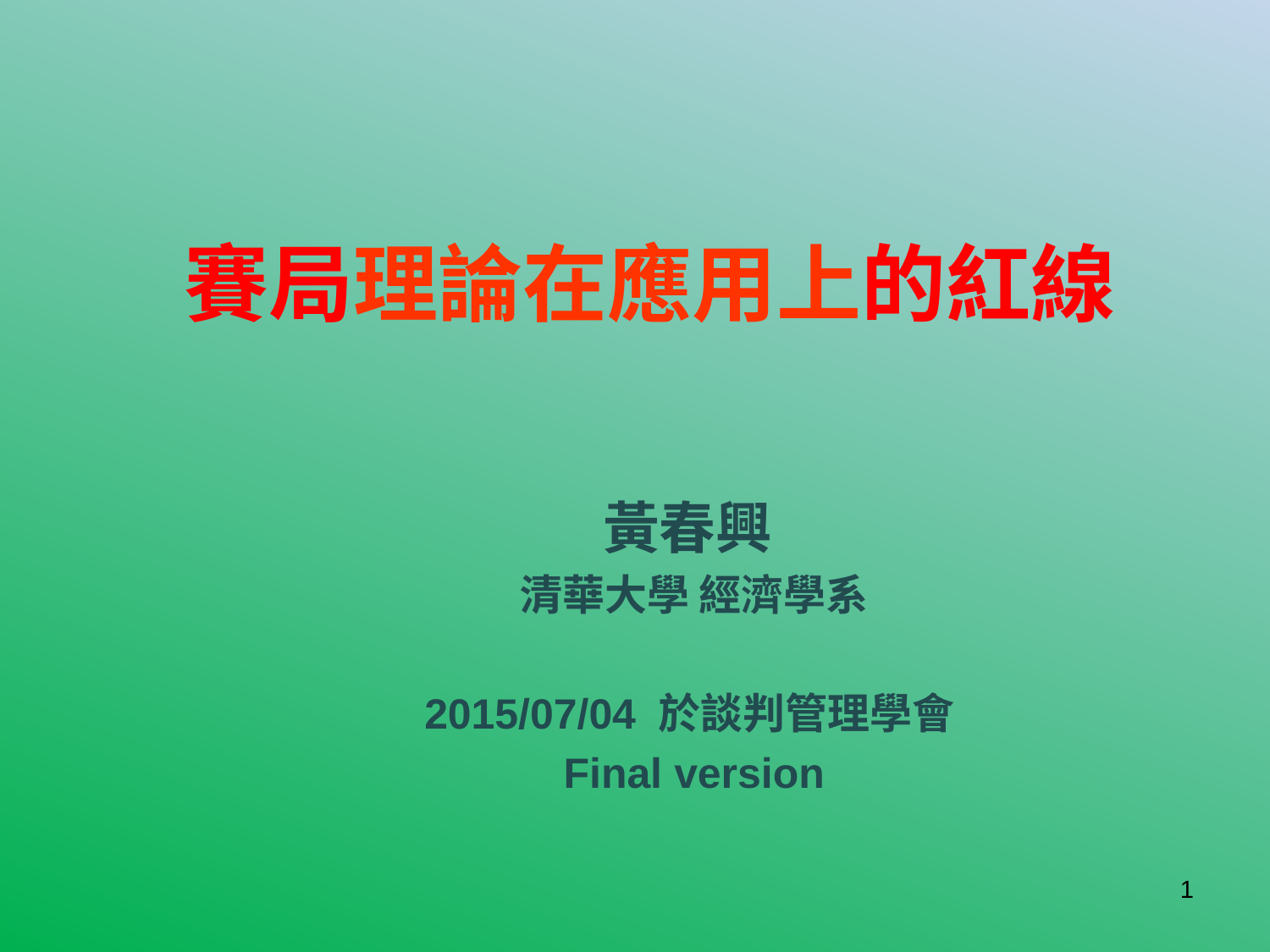

# 賽局理論在應用上的紅線
黃春興
清華大學 經濟學系

2015/07/04 於談判管理學會
Final version

1